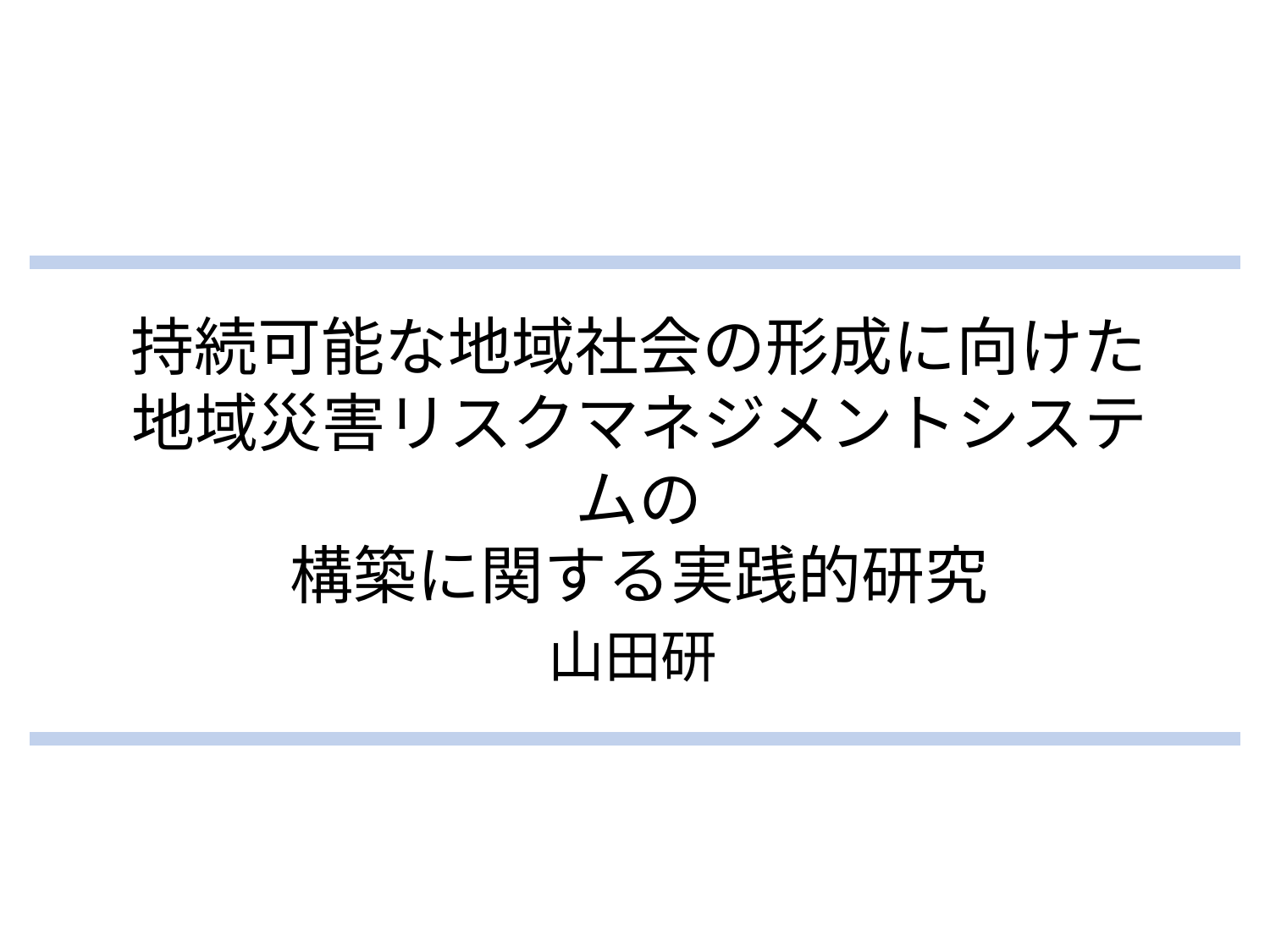

持続可能な地域社会の形成に向けた
地域災害リスクマネジメントシステムの
構築に関する実践的研究
山田研